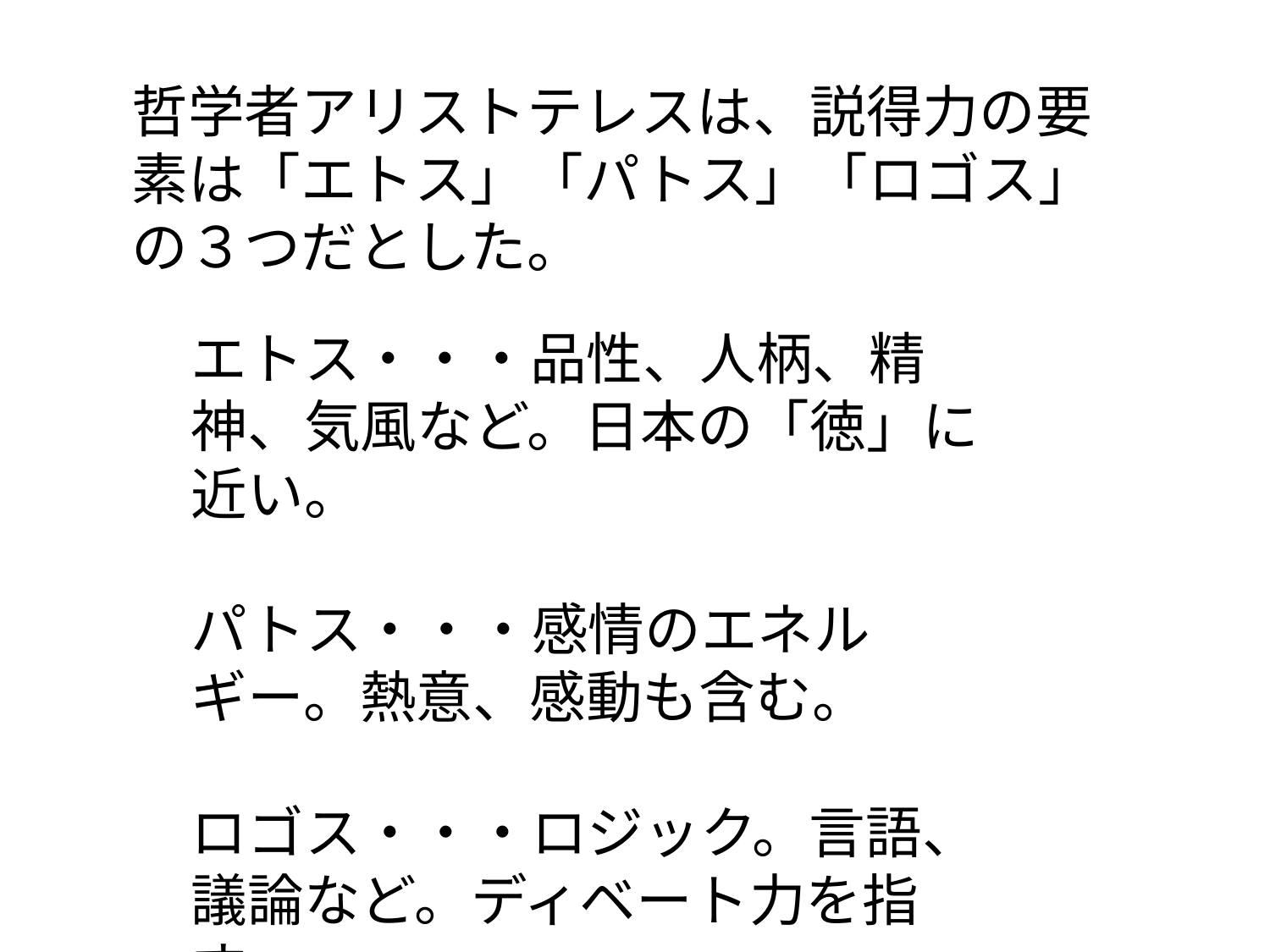

哲学者アリストテレスは、説得力の要素は「エトス」「パトス」「ロゴス」の３つだとした。
エトス・・・品性、人柄、精神、気風など。日本の「徳」に近い。
パトス・・・感情のエネルギー。熱意、感動も含む。
ロゴス・・・ロジック。言語、議論など。ディベート力を指す。